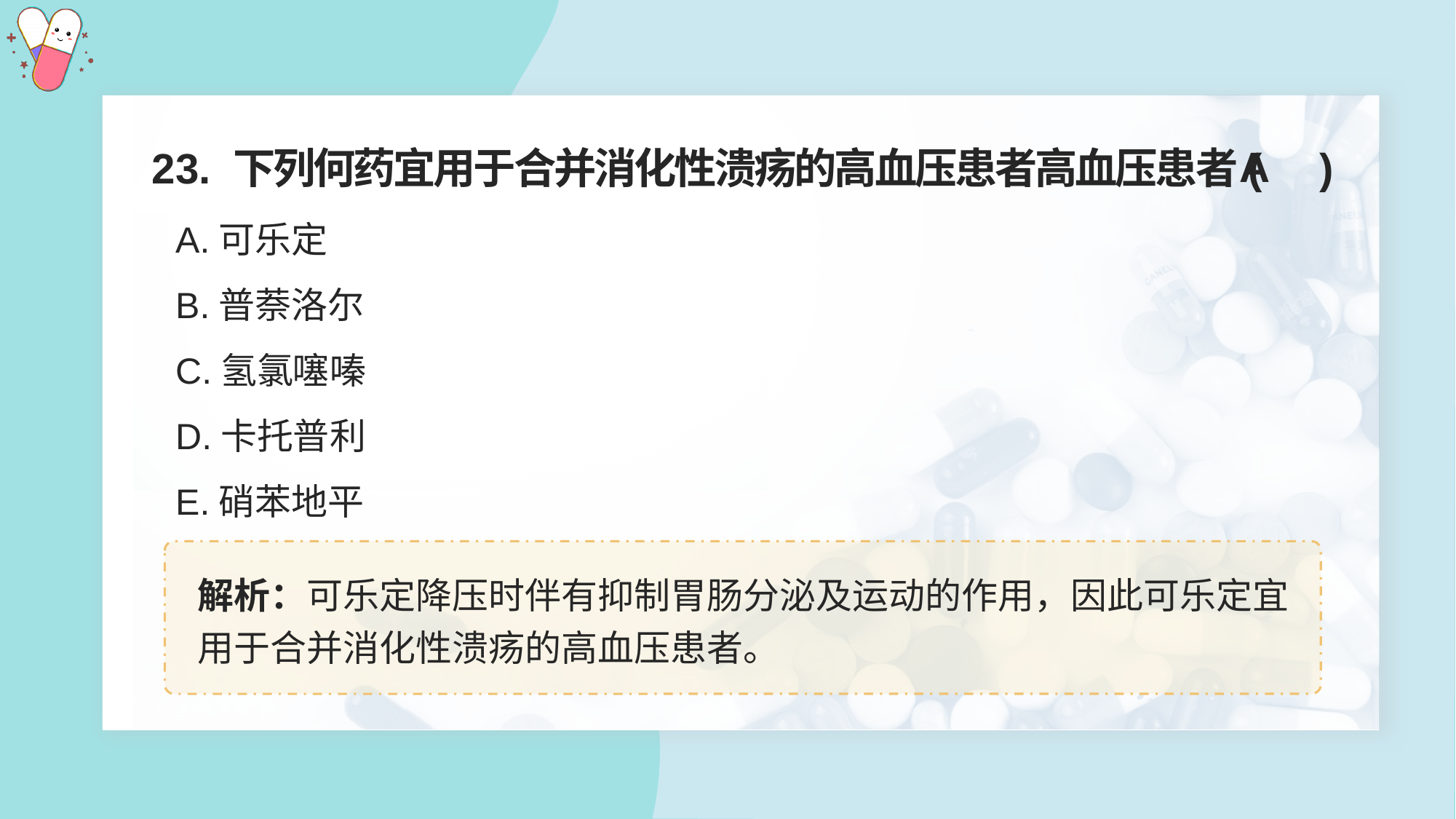

23. 下列何药宜用于合并消化性溃疡的高血压患者高血压患者(      )
A
A.可乐定
B.普萘洛尔
C.氢氯噻嗪
D.卡托普利
E.硝苯地平

解析：可乐定降压时伴有抑制胃肠分泌及运动的作用，因此可乐定宜用于合并消化性溃疡的高血压患者。